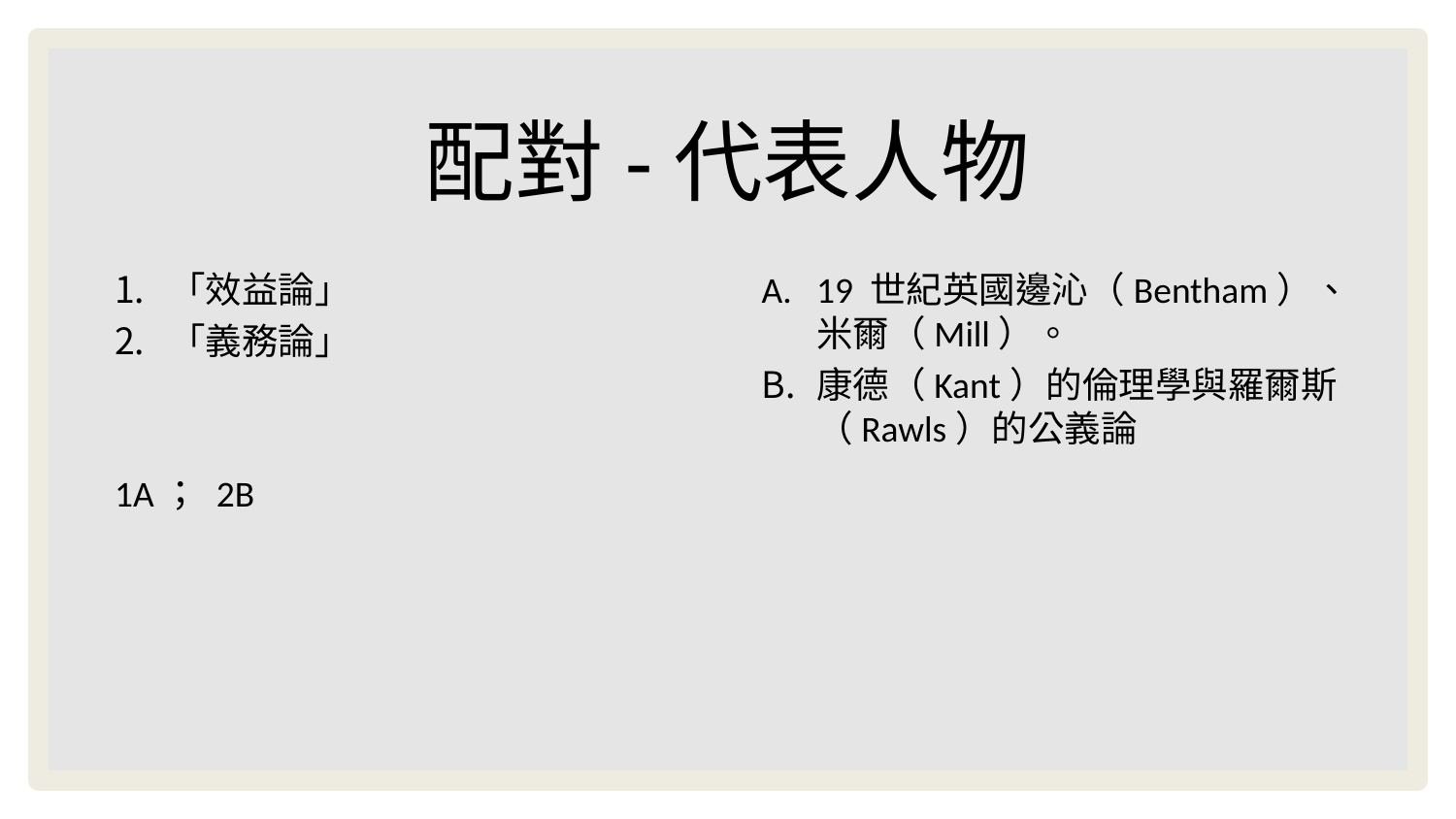

# 配對-代表人物
「效益論」
「義務論」

1A； 2B

19 世紀英國邊沁（Bentham）、米爾（Mill）。
康德（Kant）的倫理學與羅爾斯（Rawls）的公義論